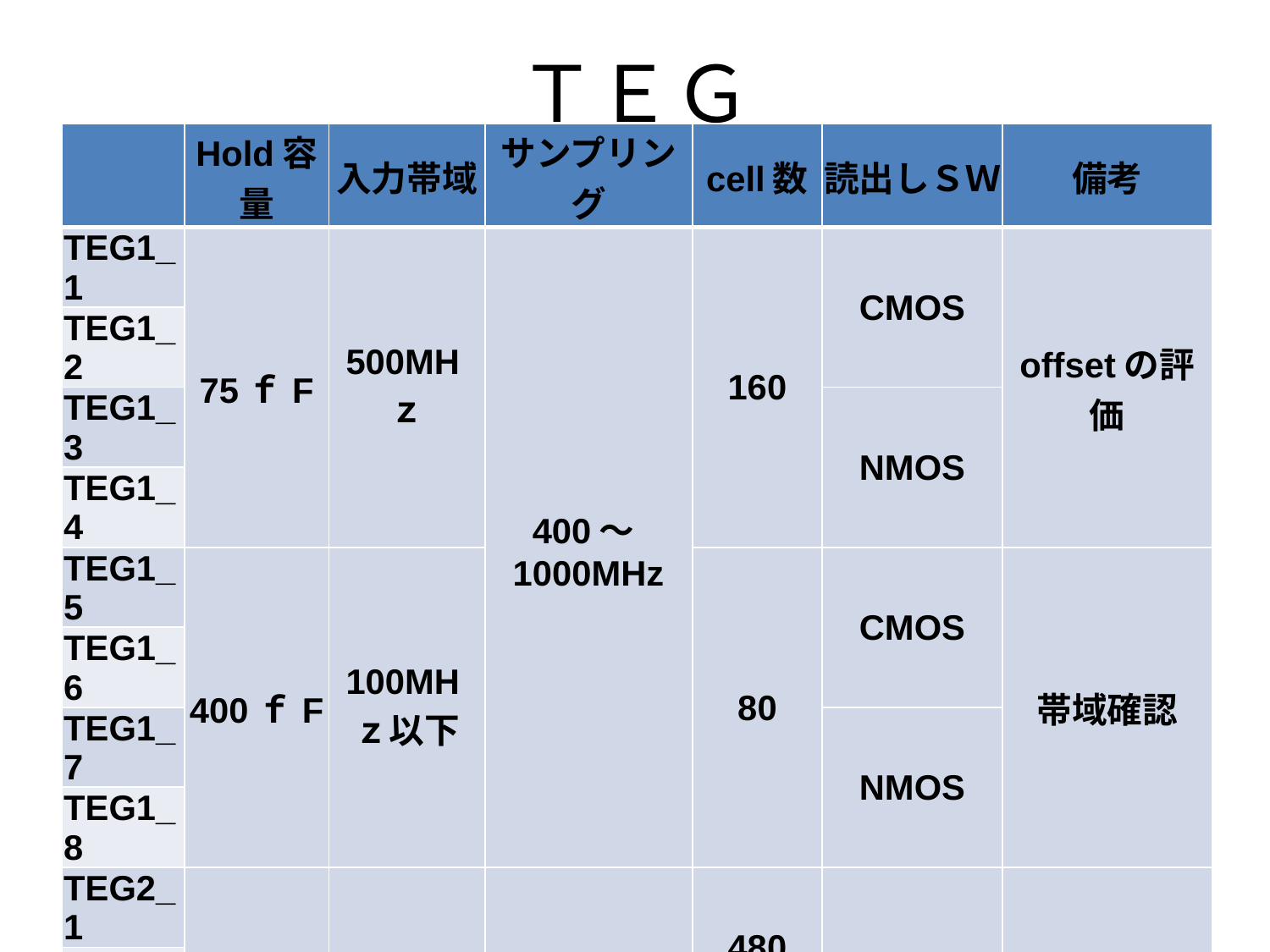

ＴＥＧ
|  | Hold容量 | 入力帯域 | サンプリング | cell数 | 読出しＳＷ | 備考 |
| --- | --- | --- | --- | --- | --- | --- |
| TEG1\_1 | 75ｆF | 500MHｚ | 400～1000MHz | 160 | CMOS | offsetの評価 |
| TEG1\_2 |  |  |  |  |  |  |
| TEG1\_3 |  |  |  |  | NMOS |  |
| TEG1\_4 |  |  |  |  |  |  |
| TEG1\_5 | 400ｆF | 100MHｚ以下 |  | 80 | CMOS | 帯域確認 |
| TEG1\_6 |  |  |  |  |  |  |
| TEG1\_7 |  |  |  |  | NMOS |  |
| TEG1\_8 |  |  |  |  |  |  |
| TEG2\_1 | 60fF | 5GHz | 10GHz | 480 | CMOS |  |
| TEG2\_2 |  |  |  |  |  |  |
| TEG2\_3 |  |  |  | 320 |  | スイッチング方法を変更 |